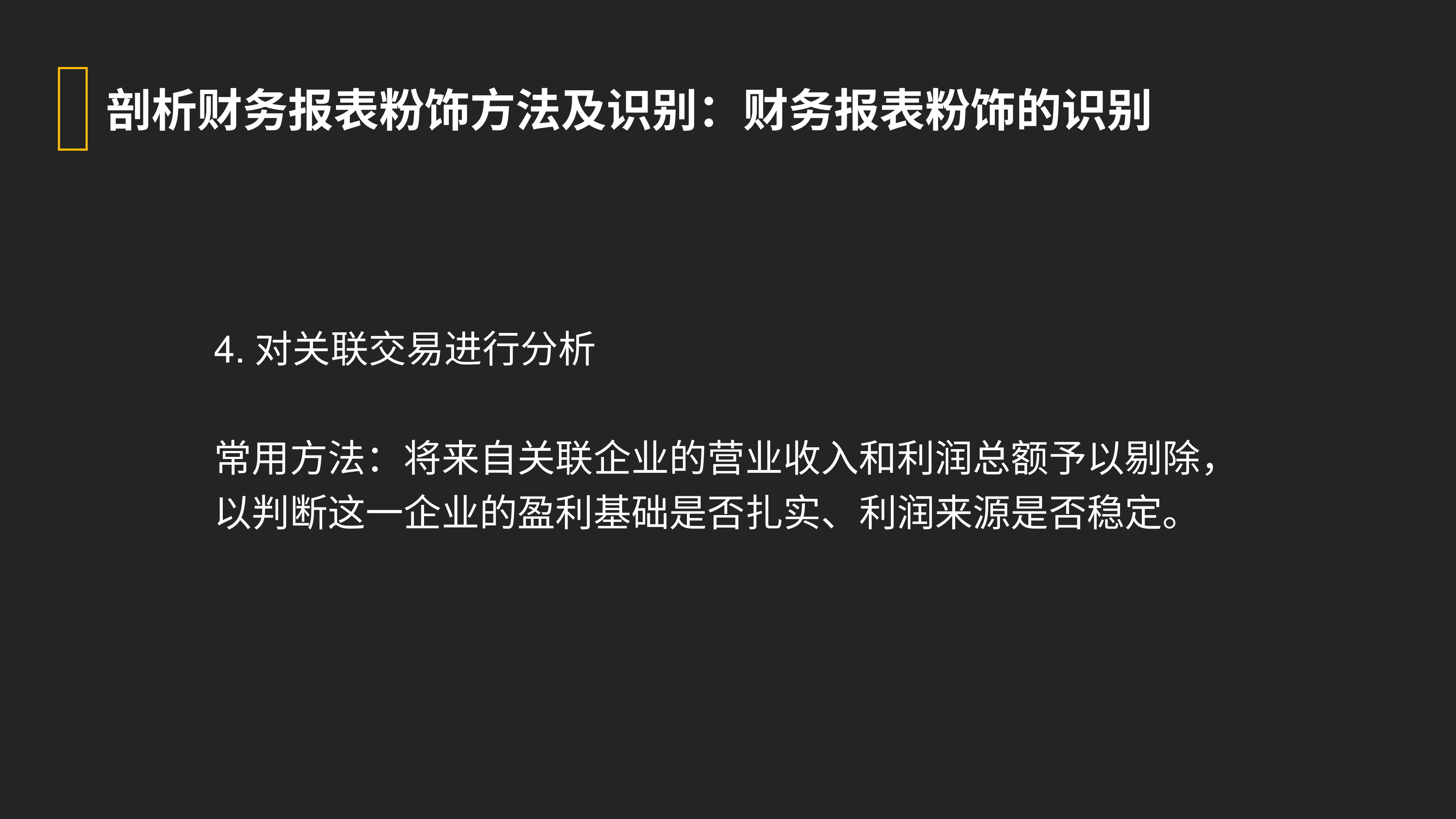

剖析财务报表粉饰方法及识别：财务报表粉饰的识别
4.对关联交易进行分析

常用方法：将来自关联企业的营业收入和利润总额予以剔除，以判断这一企业的盈利基础是否扎实、利润来源是否稳定。